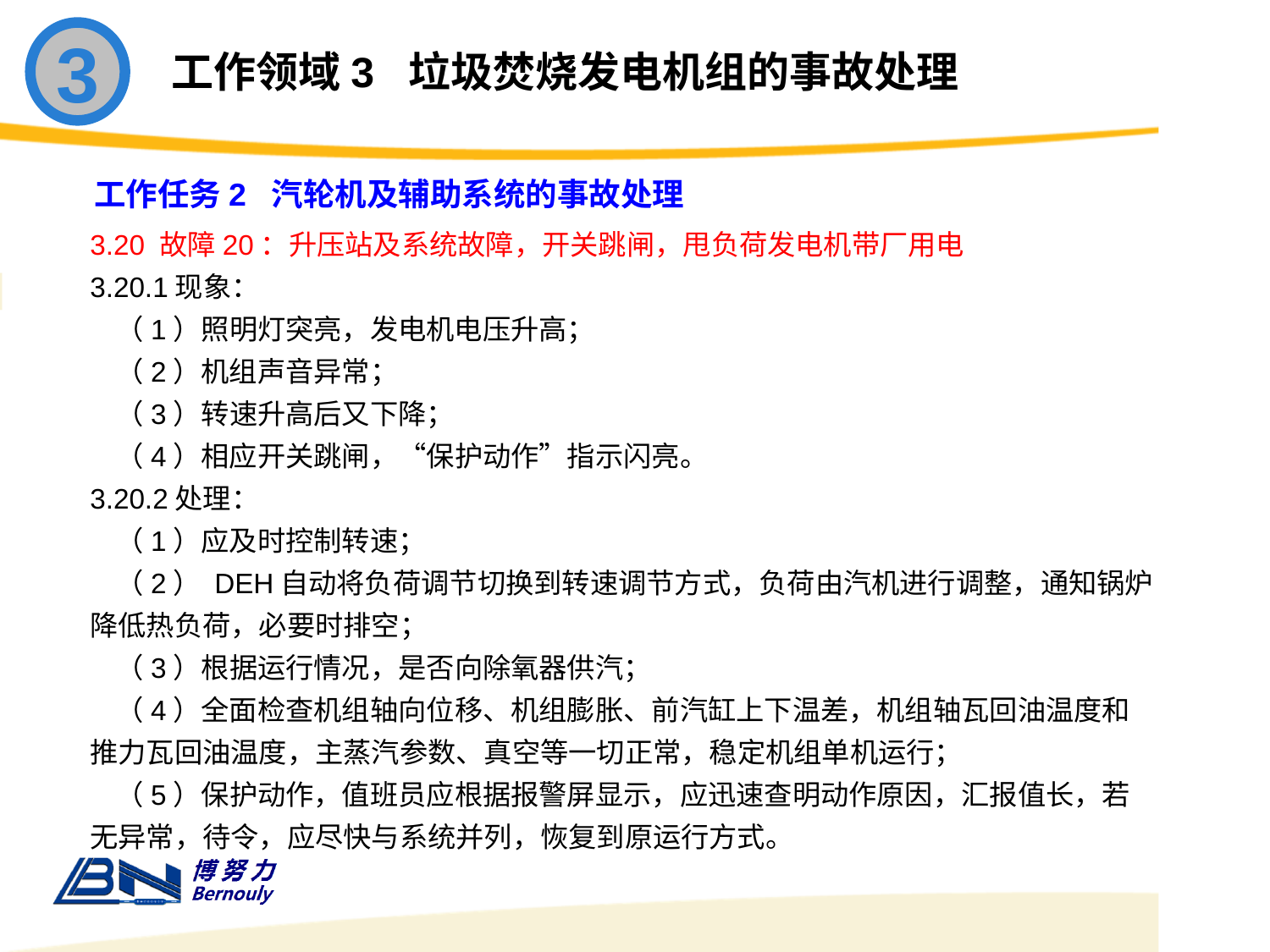

3
工作领域3  垃圾焚烧发电机组的事故处理
工作任务2  汽轮机及辅助系统的事故处理
3.20 故障20：升压站及系统故障，开关跳闸，甩负荷发电机带厂用电
3.20.1现象：
   （1）照明灯突亮，发电机电压升高；
   （2）机组声音异常；
   （3）转速升高后又下降；
   （4）相应开关跳闸，“保护动作”指示闪亮。
3.20.2处理：
   （1）应及时控制转速；
   （2） DEH自动将负荷调节切换到转速调节方式，负荷由汽机进行调整，通知锅炉降低热负荷，必要时排空；
   （3）根据运行情况，是否向除氧器供汽；
   （4）全面检查机组轴向位移、机组膨胀、前汽缸上下温差，机组轴瓦回油温度和推力瓦回油温度，主蒸汽参数、真空等一切正常，稳定机组单机运行；
   （5）保护动作，值班员应根据报警屏显示，应迅速查明动作原因，汇报值长，若无异常，待令，应尽快与系统并列，恢复到原运行方式。